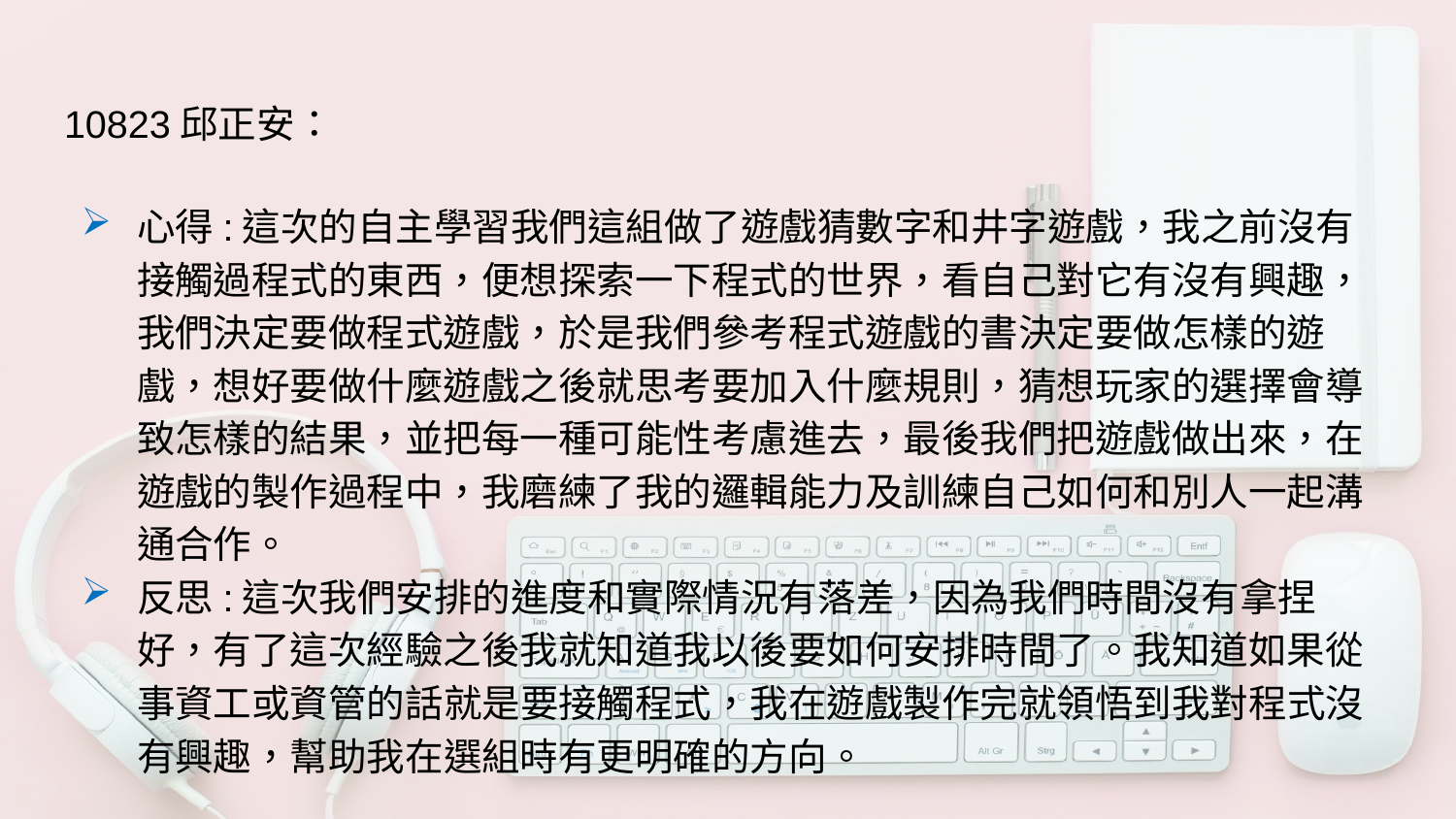

10823邱正安：

心得:這次的自主學習我們這組做了遊戲猜數字和井字遊戲，我之前沒有接觸過程式的東西，便想探索一下程式的世界，看自己對它有沒有興趣，我們決定要做程式遊戲，於是我們參考程式遊戲的書決定要做怎樣的遊戲，想好要做什麼遊戲之後就思考要加入什麼規則，猜想玩家的選擇會導致怎樣的結果，並把每一種可能性考慮進去，最後我們把遊戲做出來，在遊戲的製作過程中，我磨練了我的邏輯能力及訓練自己如何和別人一起溝通合作。
反思:這次我們安排的進度和實際情況有落差，因為我們時間沒有拿捏好，有了這次經驗之後我就知道我以後要如何安排時間了。我知道如果從事資工或資管的話就是要接觸程式，我在遊戲製作完就領悟到我對程式沒有興趣，幫助我在選組時有更明確的方向。